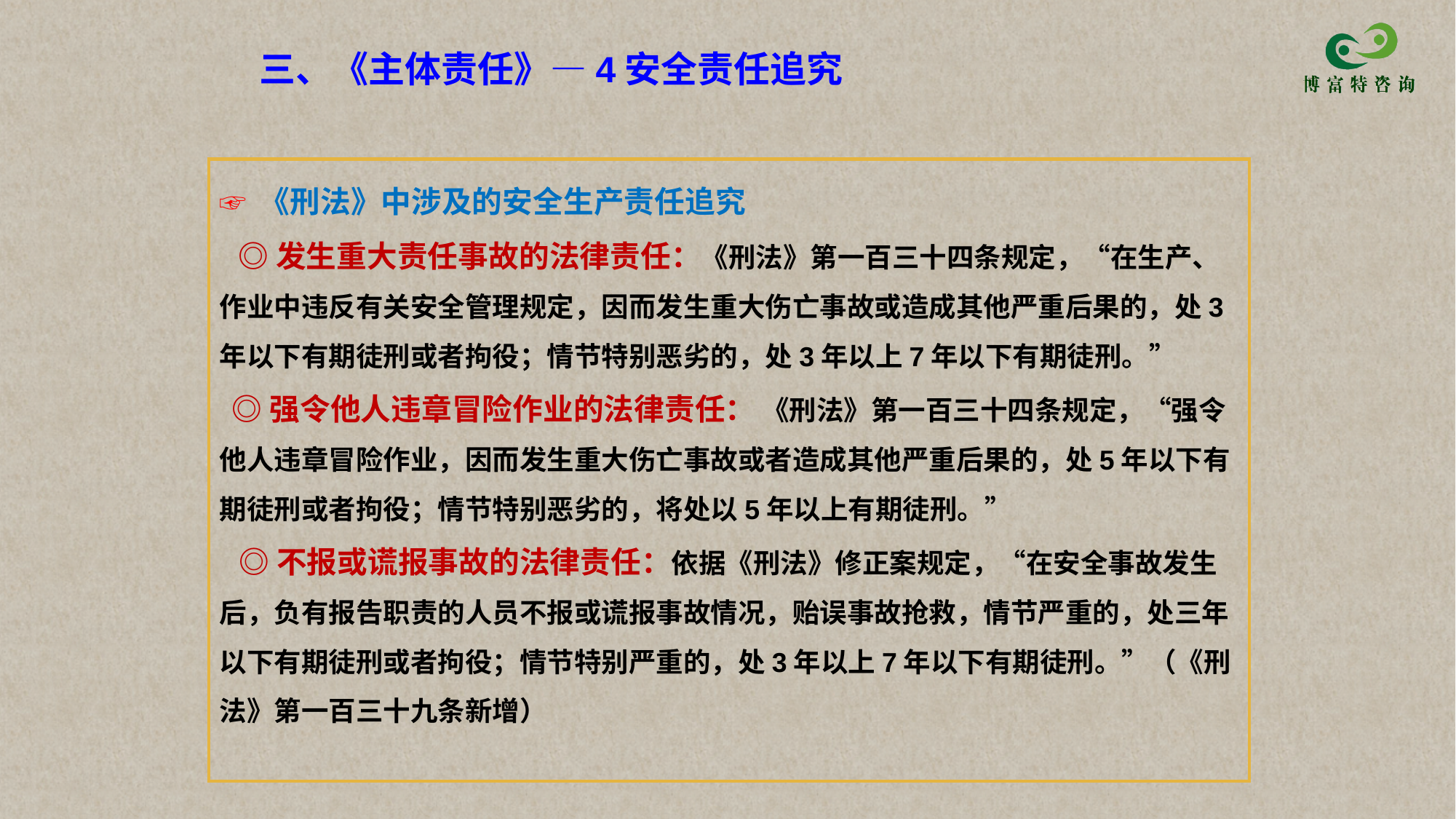

三、《主体责任》—4安全责任追究
☞ 《刑法》中涉及的安全生产责任追究
   ◎发生重大责任事故的法律责任：《刑法》第一百三十四条规定，“在生产、作业中违反有关安全管理规定，因而发生重大伤亡事故或造成其他严重后果的，处3年以下有期徒刑或者拘役；情节特别恶劣的，处3年以上7年以下有期徒刑。”
  ◎强令他人违章冒险作业的法律责任： 《刑法》第一百三十四条规定，“强令他人违章冒险作业，因而发生重大伤亡事故或者造成其他严重后果的，处5年以下有期徒刑或者拘役；情节特别恶劣的，将处以5年以上有期徒刑。”
   ◎不报或谎报事故的法律责任：依据《刑法》修正案规定，“在安全事故发生后，负有报告职责的人员不报或谎报事故情况，贻误事故抢救，情节严重的，处三年以下有期徒刑或者拘役；情节特别严重的，处3年以上7年以下有期徒刑。”（《刑法》第一百三十九条新增）